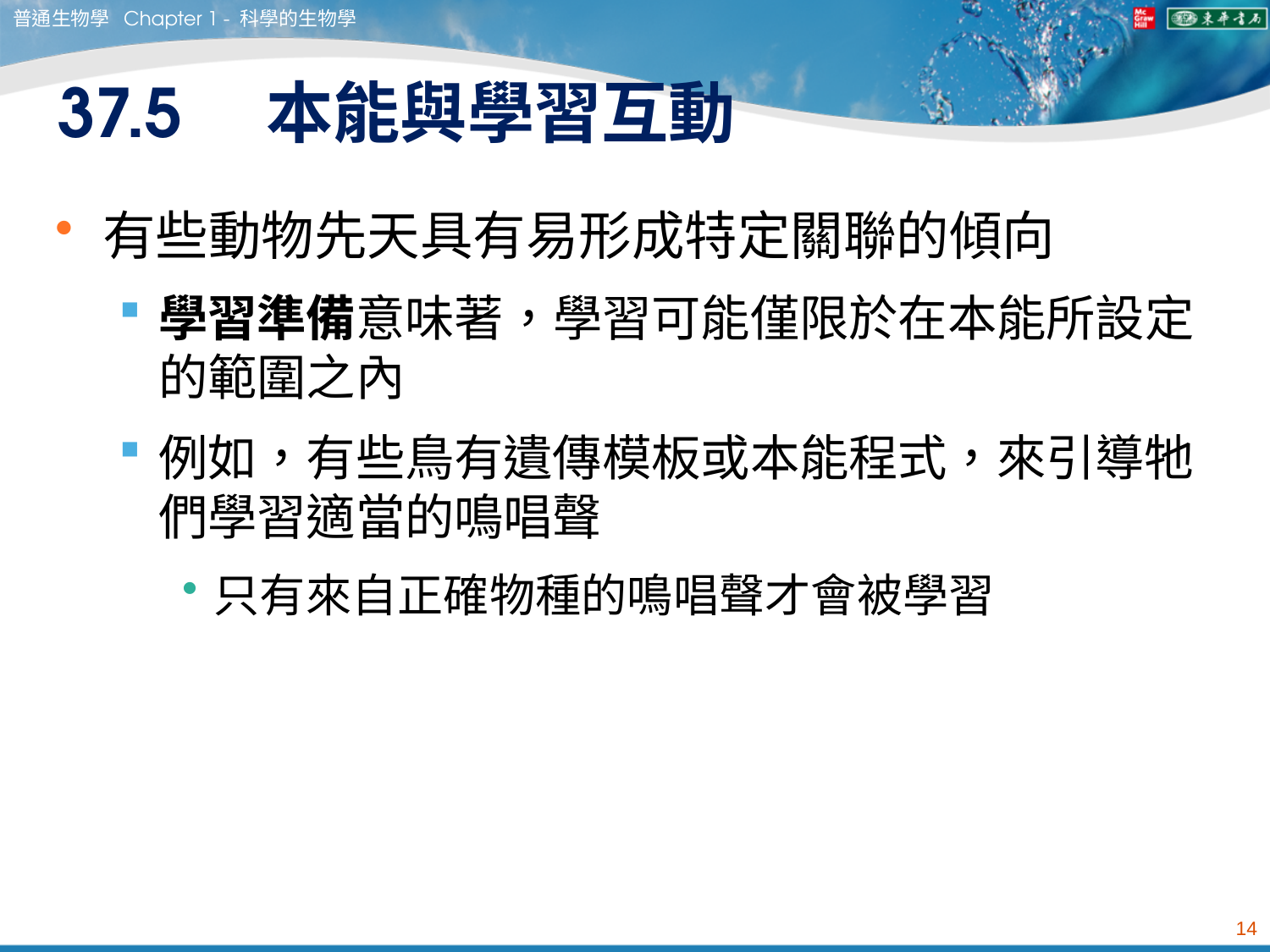

普通生物學  Chapter 1 - 科學的生物學
# 37.5　本能與學習互動
有些動物先天具有易形成特定關聯的傾向
學習準備意味著，學習可能僅限於在本能所設定的範圍之內
例如，有些鳥有遺傳模板或本能程式，來引導牠們學習適當的鳴唱聲
只有來自正確物種的鳴唱聲才會被學習
14